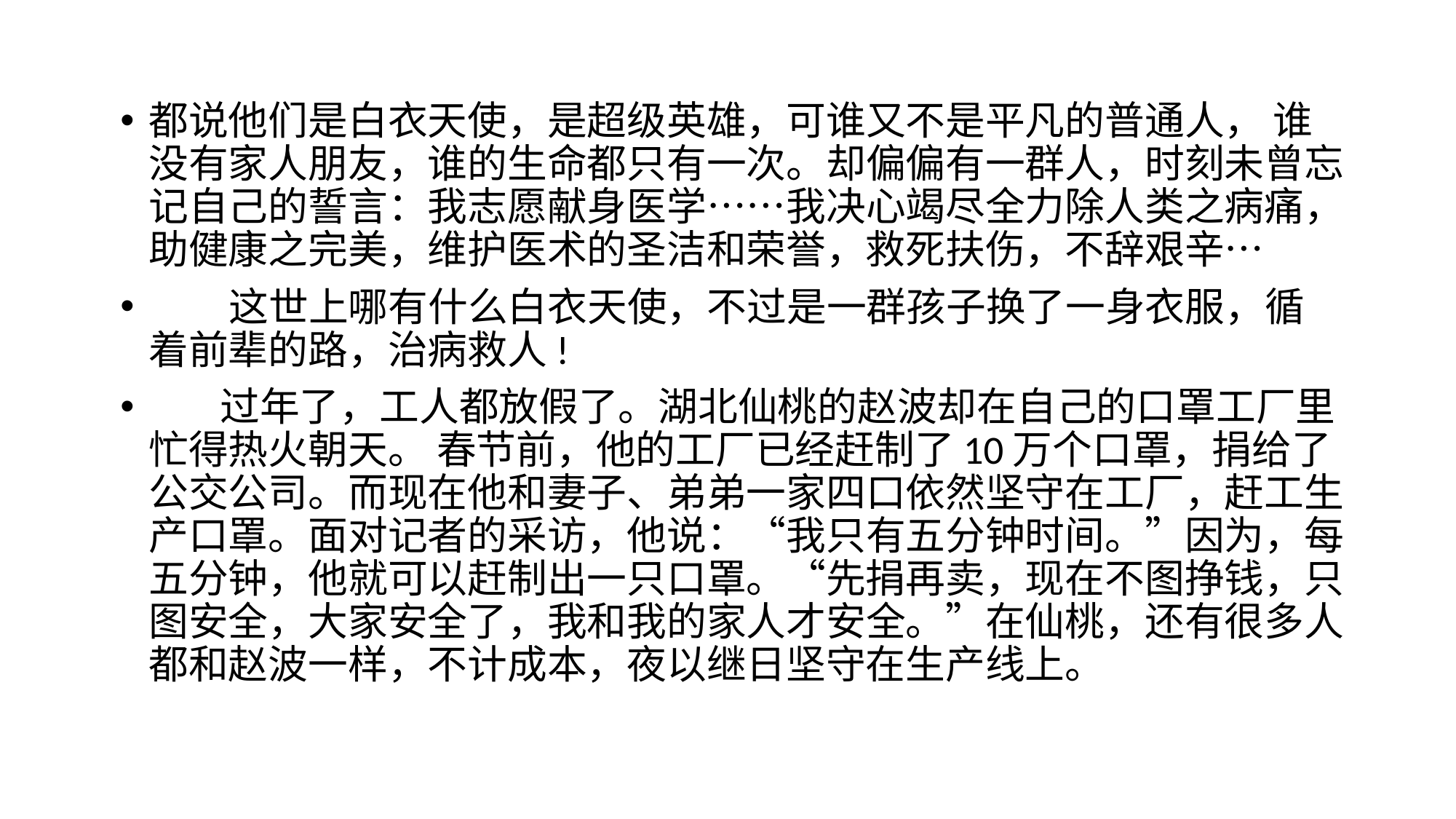

都说他们是白衣天使，是超级英雄，可谁又不是平凡的普通人， 谁没有家人朋友，谁的生命都只有一次。却偏偏有一群人，时刻未曾忘记自己的誓言：我志愿献身医学……我决心竭尽全力除人类之病痛，助健康之完美，维护医术的圣洁和荣誉，救死扶伤，不辞艰辛…
        这世上哪有什么白衣天使，不过是一群孩子换了一身衣服，循着前辈的路，治病救人!
       过年了，工人都放假了。湖北仙桃的赵波却在自己的口罩工厂里忙得热火朝天。 春节前，他的工厂已经赶制了10万个口罩，捐给了公交公司。而现在他和妻子、弟弟一家四口依然坚守在工厂，赶工生产口罩。面对记者的采访，他说：“我只有五分钟时间。”因为，每五分钟，他就可以赶制出一只口罩。“先捐再卖，现在不图挣钱，只图安全，大家安全了，我和我的家人才安全。”在仙桃，还有很多人都和赵波一样，不计成本，夜以继日坚守在生产线上。